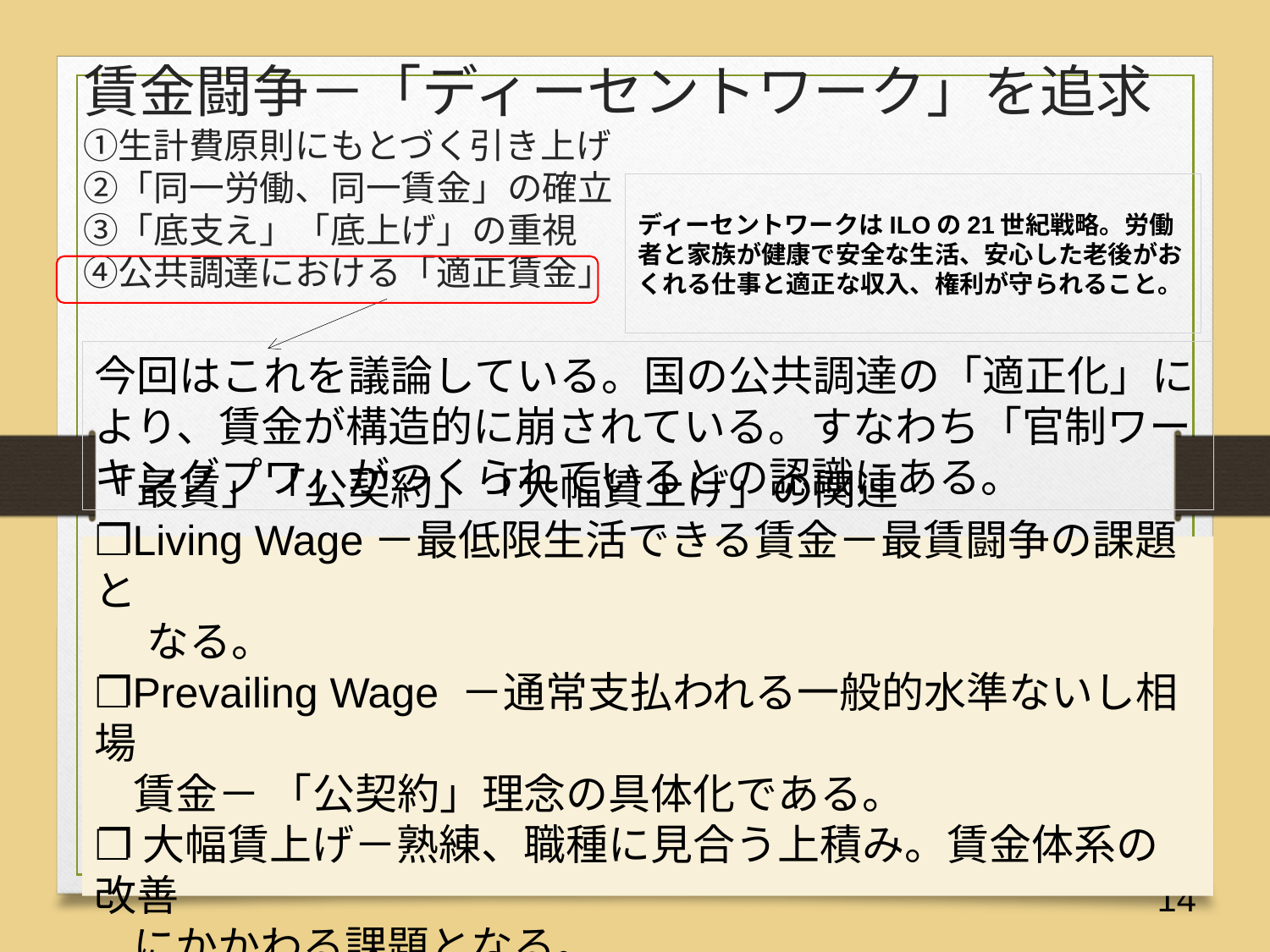

# 賃金闘争－「ディーセントワーク」を追求 ①生計費原則にもとづく引き上げ ②「同一労働、同一賃金」の確立 ③「底支え」「底上げ」の重視 ④公共調達における「適正賃金」
ディーセントワークはILOの21世紀戦略。労働者と家族が健康で安全な生活、安心した老後がおくれる仕事と適正な収入、権利が守られること。

今回はこれを議論している。国の公共調達の「適正化」により、賃金が構造的に崩されている。すなわち「官制ワーキングプワ」がつくられているとの認識にある。
「最賃」「公契約」「大幅賃上げ」の関連
❐Living Wage－最低限生活できる賃金－最賃闘争の課題と
　 なる。
❐Prevailing Wage －通常支払われる一般的水準ないし相場
   賃金－ 「公契約」理念の具体化である。
❐大幅賃上げ－熟練、職種に見合う上積み。賃金体系の改善
   にかかわる課題となる。

14